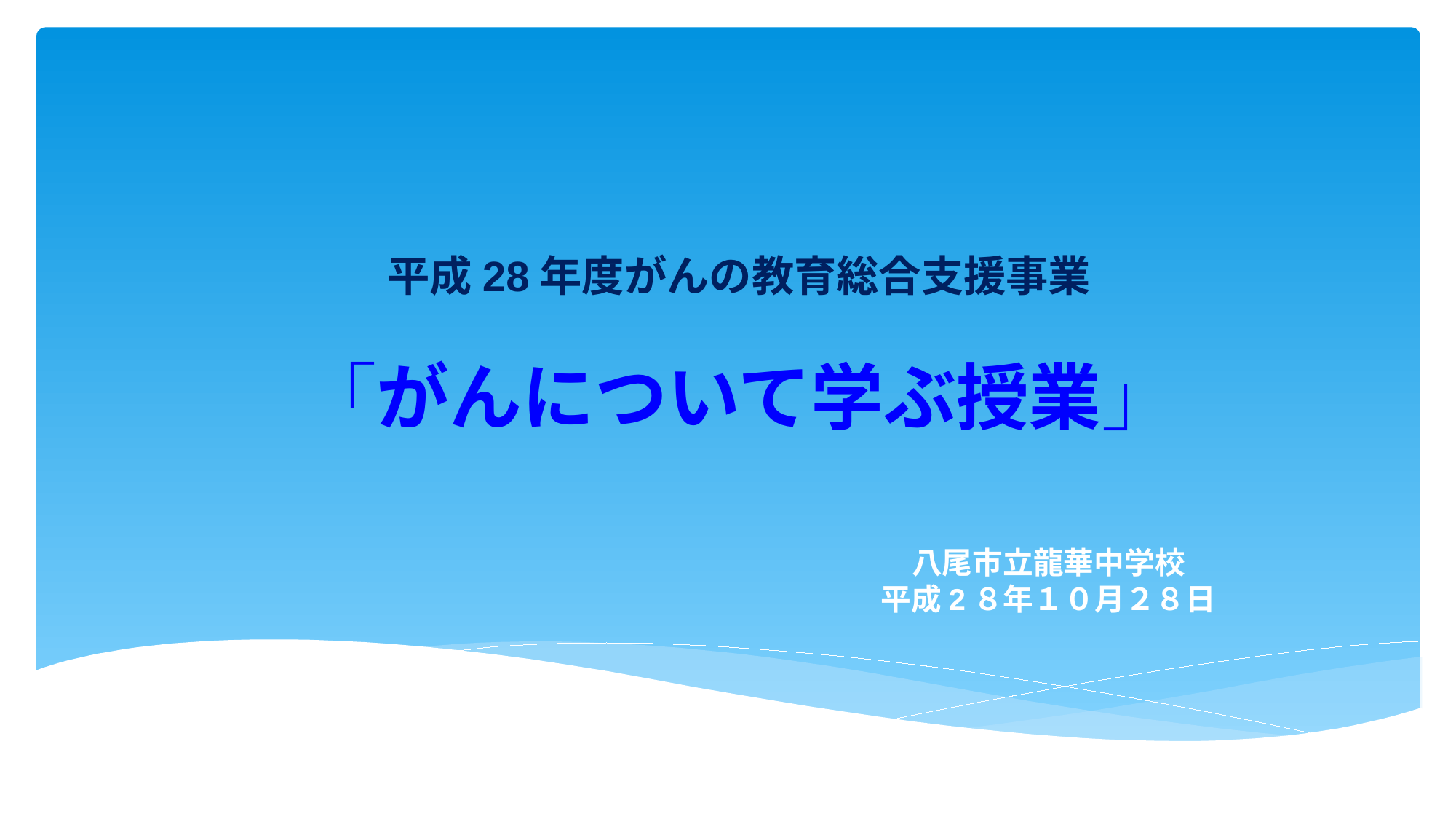

# 平成28年度がんの教育総合支援事業 「がんについて学ぶ授業」
八尾市立龍華中学校
平成2８年１０月２８日